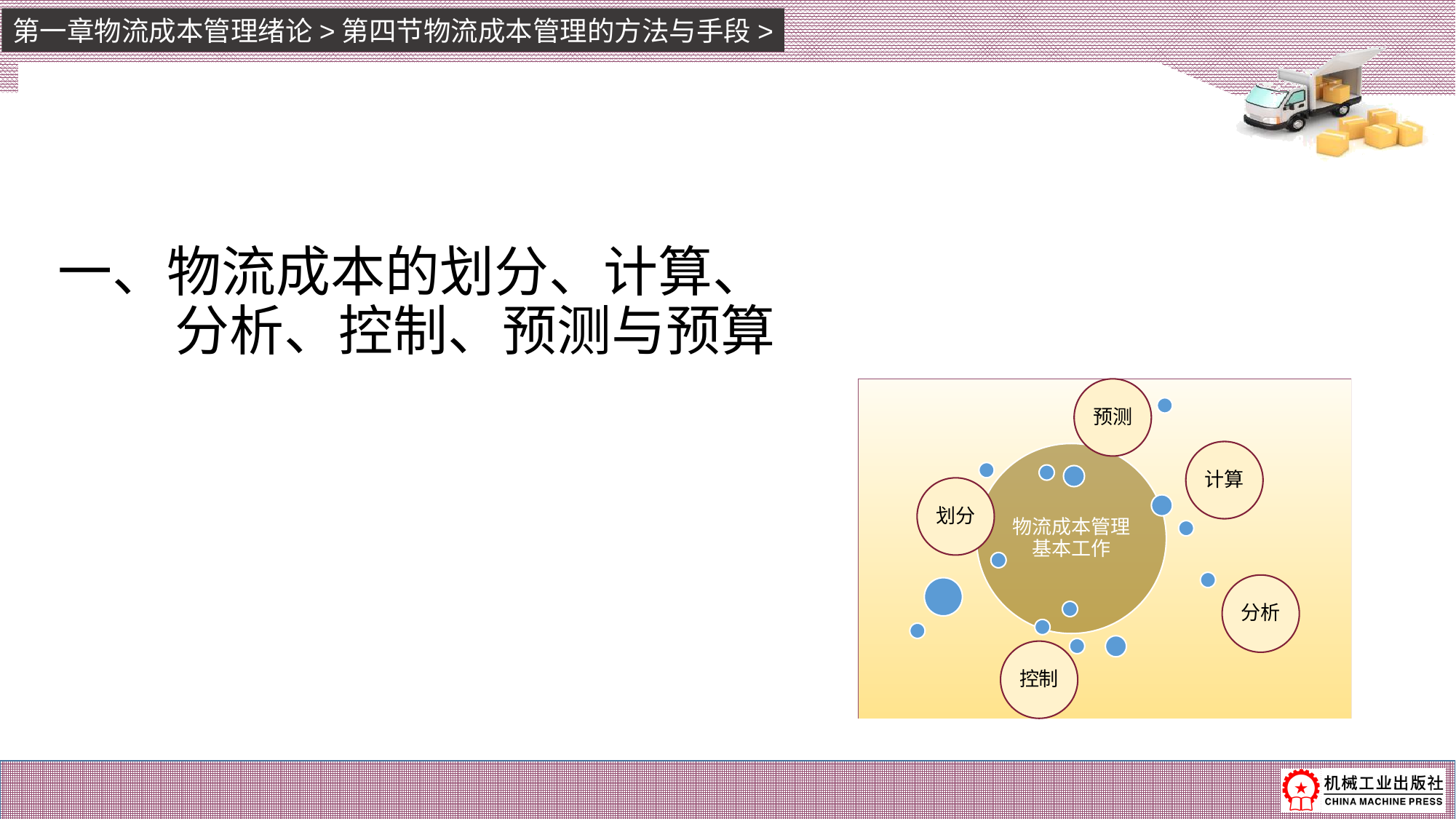

第一章物流成本管理绪论>第四节物流成本管理的方法与手段>
一、物流成本的划分、计算、分析、控制、预测与预算
物流成本管理基本工作
划分
计算
分析
控制
预测